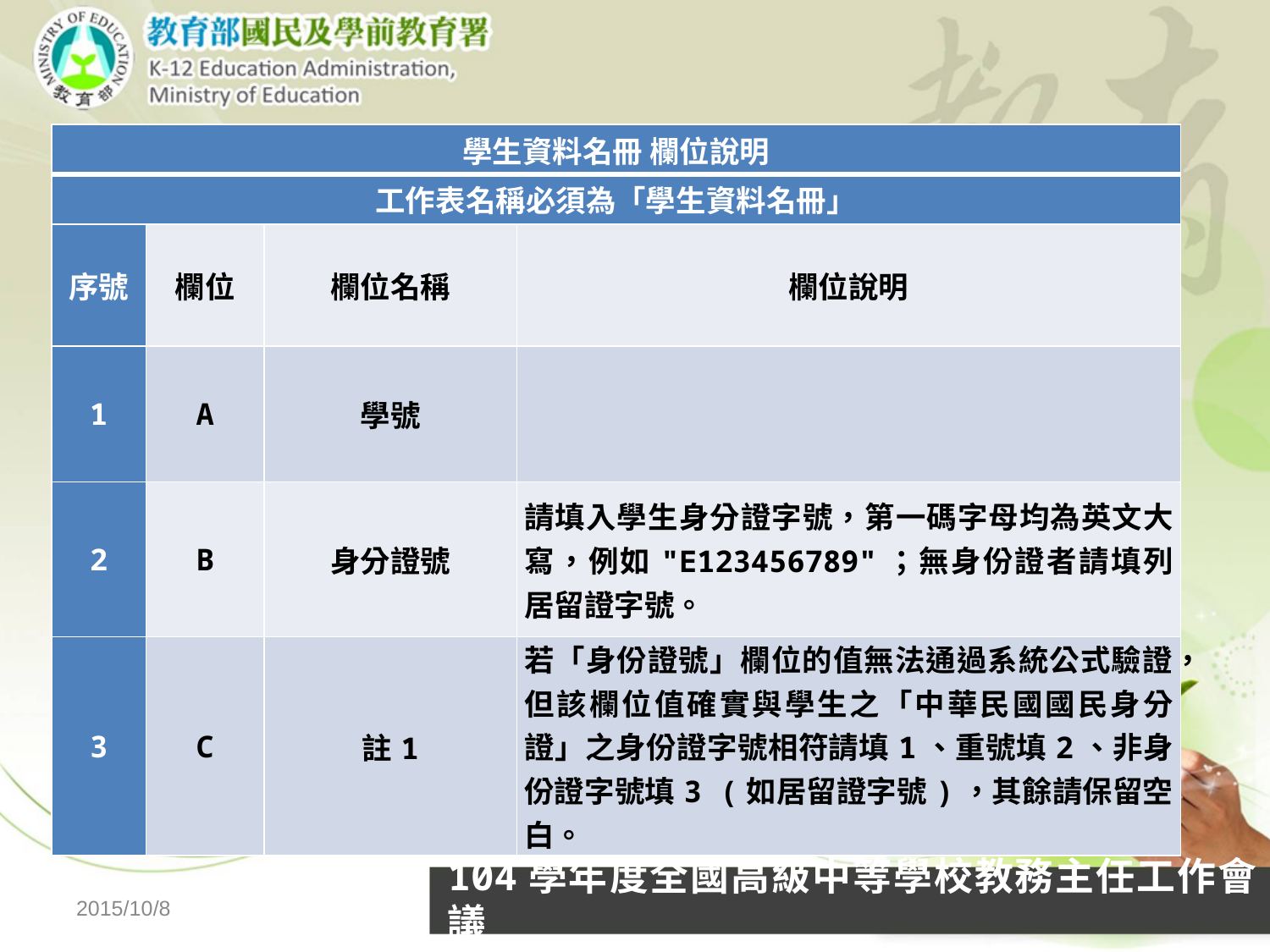

| 學生資料名冊 欄位說明 |  |  |  |
| --- | --- | --- | --- |
| 工作表名稱必須為「學生資料名冊」 |  |  |  |
| 序號 | 欄位 | 欄位名稱 | 欄位說明 |
| 1 | A | 學號 |  |
| 2 | B | 身分證號 | 請填入學生身分證字號，第一碼字母均為英文大寫，例如"E123456789"；無身份證者請填列居留證字號。 |
| 3 | C | 註1 | 若「身份證號」欄位的值無法通過系統公式驗證，但該欄位值確實與學生之「中華民國國民身分證」之身份證字號相符請填1、重號填2、非身份證字號填3 (如居留證字號)，其餘請保留空白。 |
104學年度全國高級中等學校教務主任工作會議
2015/10/8
北區校長會議-1030819
17